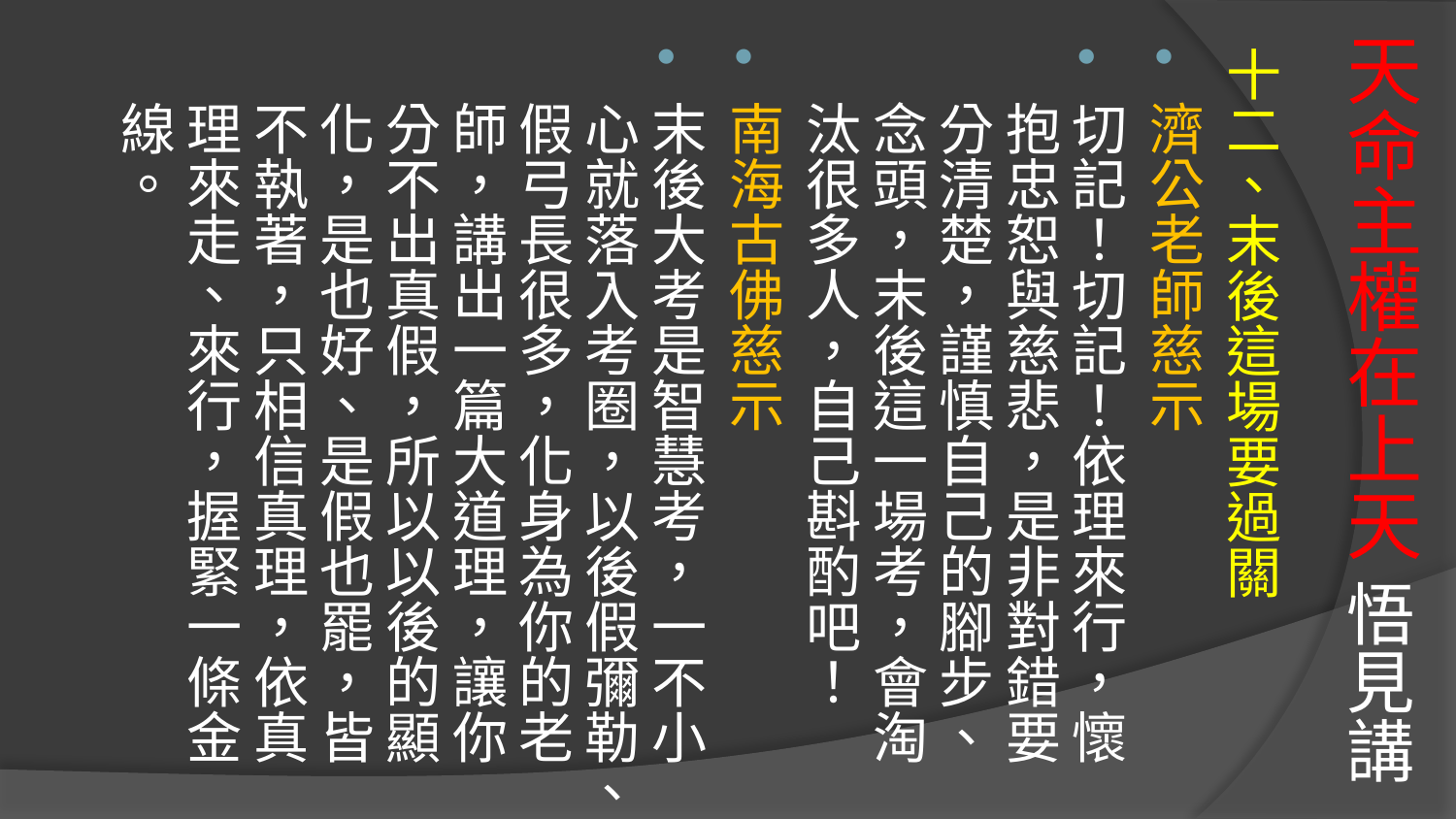

# 天命主權在上天 悟見講
十二、末後這場要過關
濟公老師慈示
切記！切記！依理來行，懷抱忠恕與慈悲，是非對錯要分清楚，謹慎自己的腳步、念頭，末後這一場考，會淘汰很多人，自己斟酌吧！
南海古佛慈示
末後大考是智慧考，一不小心就落入考圈，以後假彌勒、假弓長很多，化身為你的老師，講出一篇大道理，讓你分不出真假，所以以後的顯化，是也好、是假也罷，皆不執著，只相信真理，依真理來走、來行，握緊一條金線。